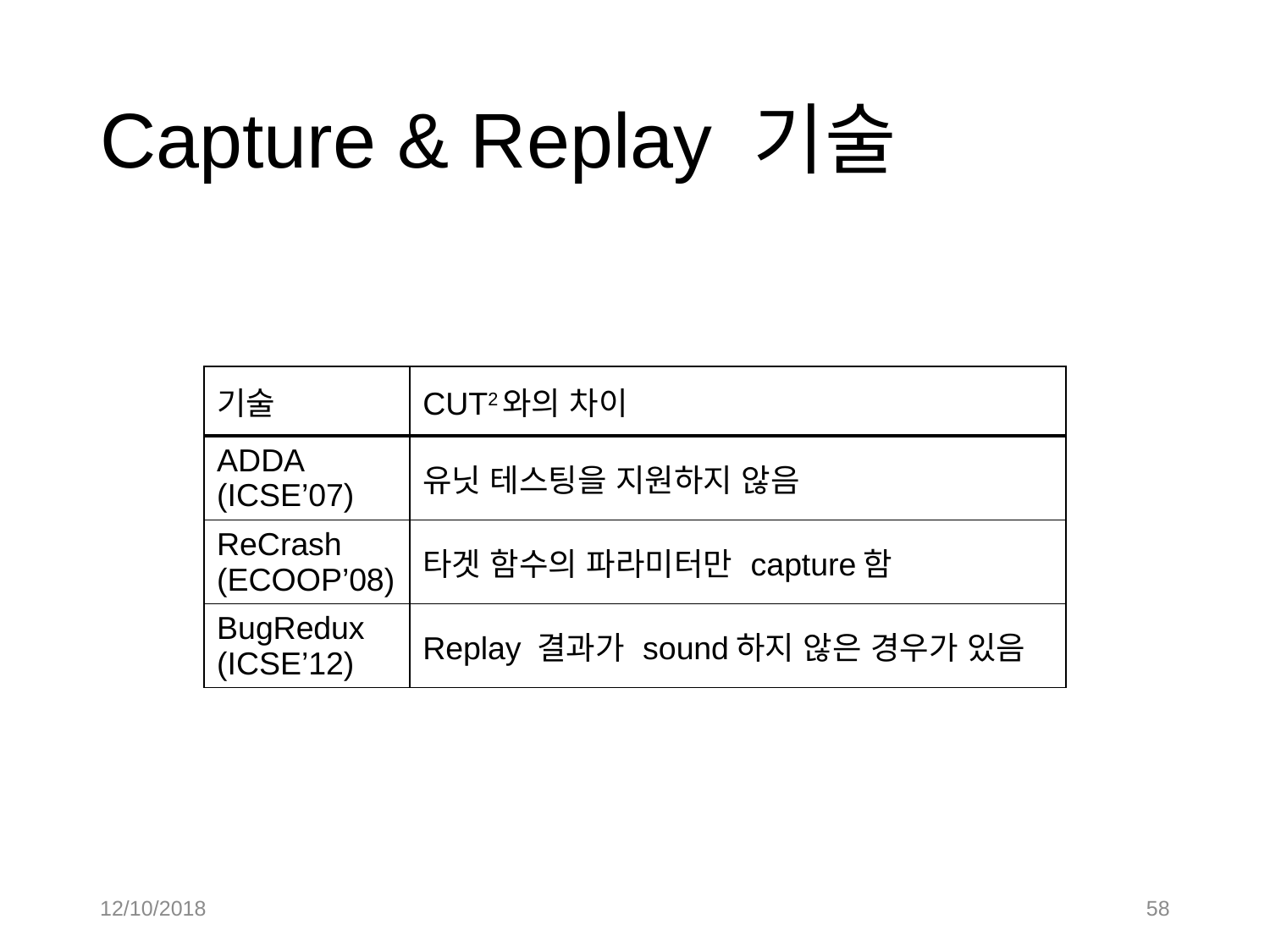

# Capture & Replay 기술
| 기술 | CUT2와의 차이 |
| --- | --- |
| ADDA (ICSE’07) | 유닛 테스팅을 지원하지 않음 |
| ReCrash (ECOOP’08) | 타겟 함수의 파라미터만 capture함 |
| BugRedux (ICSE’12) | Replay 결과가 sound하지 않은 경우가 있음 |
12/10/2018
58